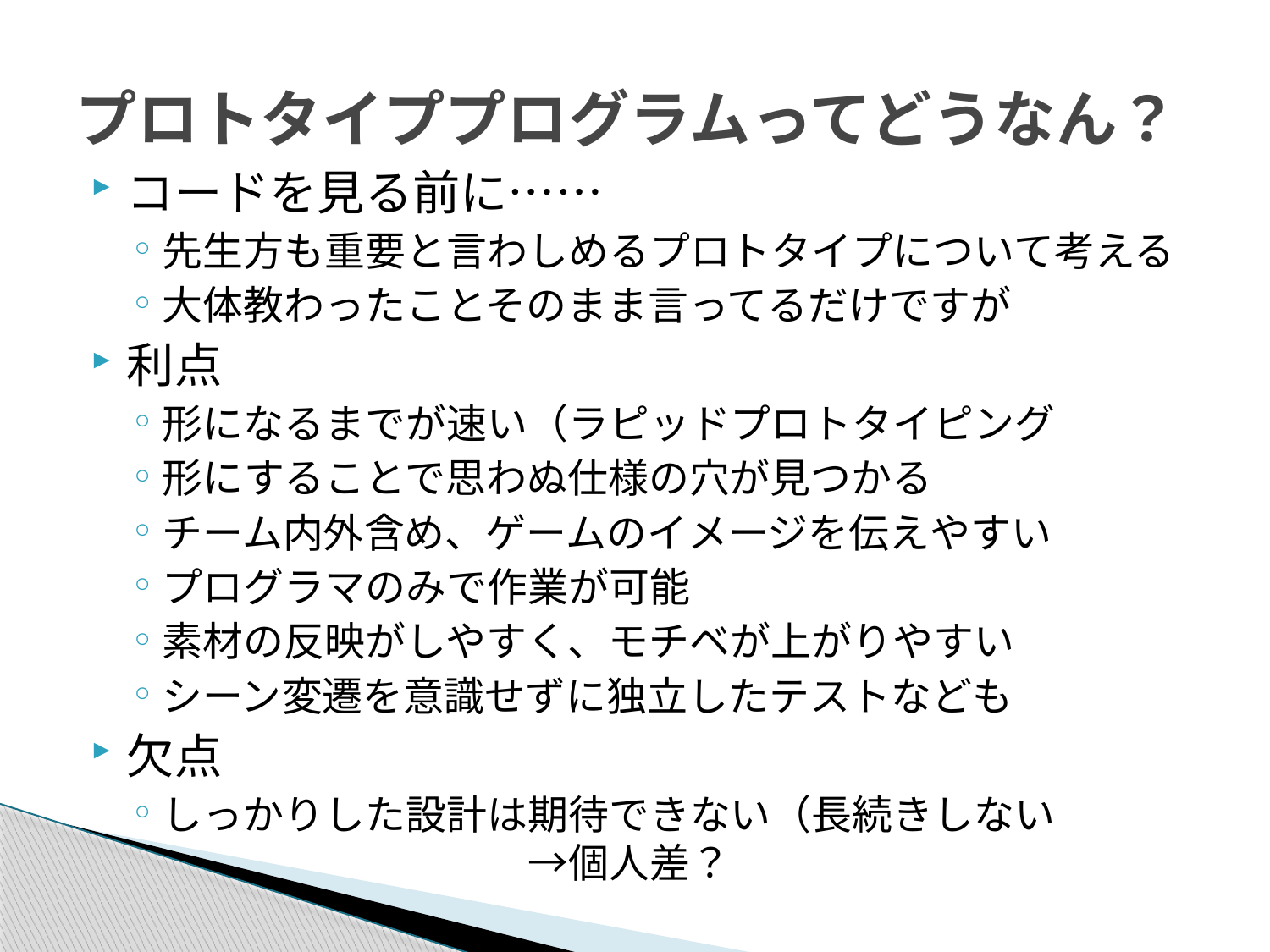

# プロトタイププログラムってどうなん？
コードを見る前に……
先生方も重要と言わしめるプロトタイプについて考える
大体教わったことそのまま言ってるだけですが
利点
形になるまでが速い（ラピッドプロトタイピング
形にすることで思わぬ仕様の穴が見つかる
チーム内外含め、ゲームのイメージを伝えやすい
プログラマのみで作業が可能
素材の反映がしやすく、モチベが上がりやすい
シーン変遷を意識せずに独立したテストなども
欠点
しっかりした設計は期待できない（長続きしない
　　　　　　　　　→個人差？